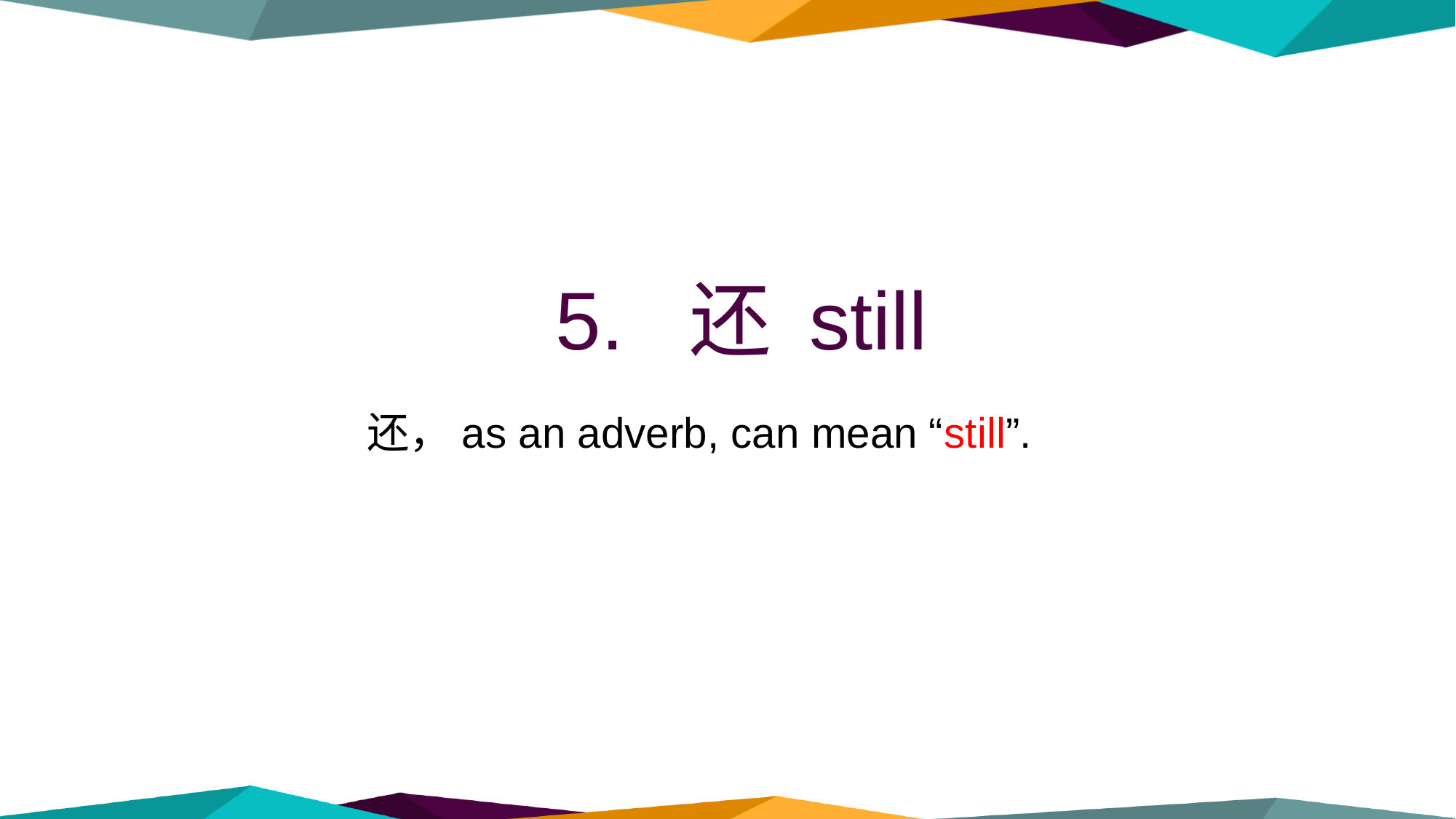

# 5.  还 still
                          还，as an adverb, can mean “still”.